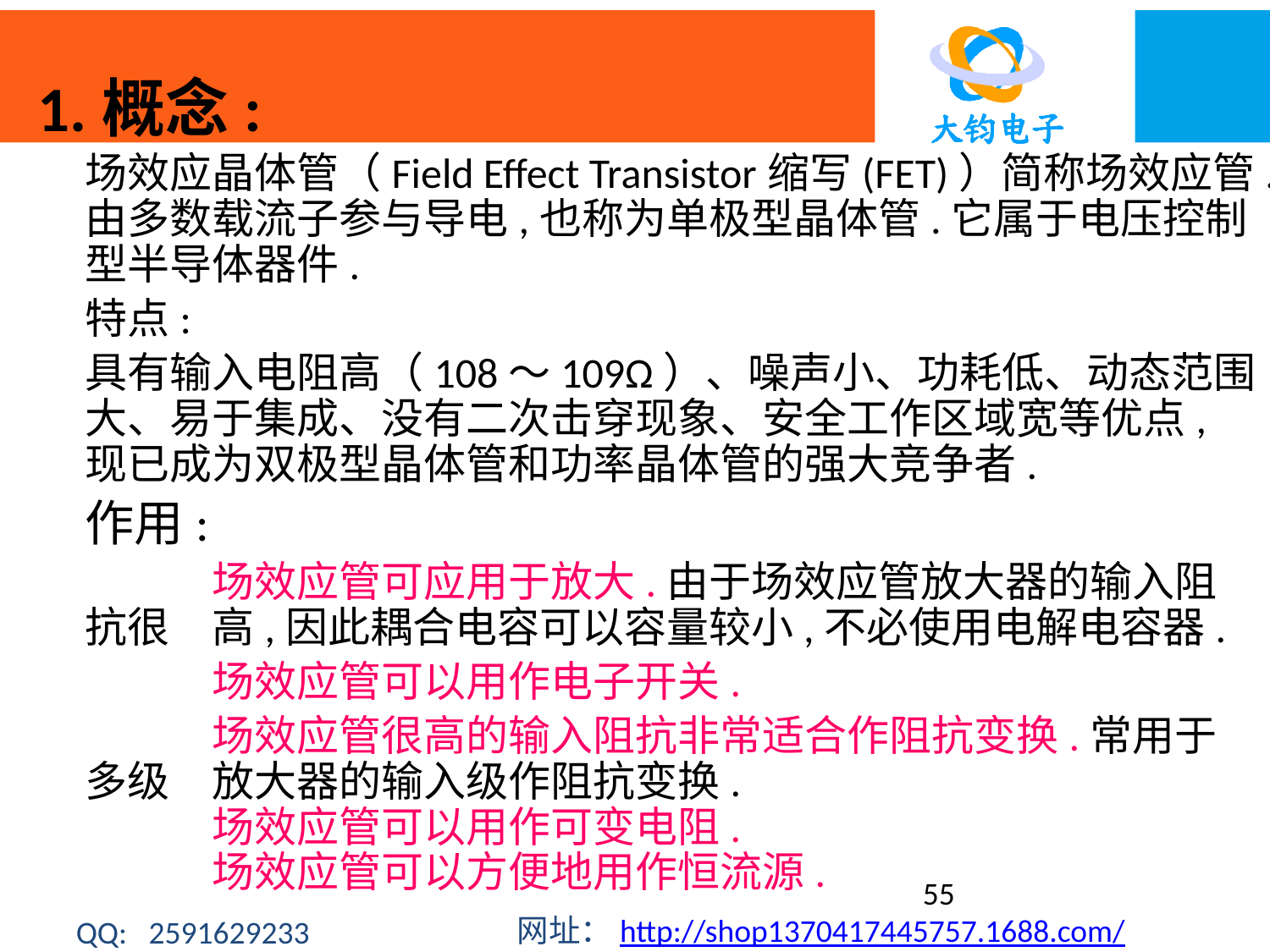

1.概念:
	场效应晶体管（Field Effect Transistor缩写(FET)）简称场效应管.由多数载流子参与导电,也称为单极型晶体管.它属于电压控制型半导体器件.
	特点:
	具有输入电阻高（108～109Ω）、噪声小、功耗低、动态范围大、易于集成、没有二次击穿现象、安全工作区域宽等优点,现已成为双极型晶体管和功率晶体管的强大竞争者.
	作用:
		场效应管可应用于放大.由于场效应管放大器的输入阻抗很	高,因此耦合电容可以容量较小,不必使用电解电容器.
		场效应管可以用作电子开关.
		场效应管很高的输入阻抗非常适合作阻抗变换.常用于多级	放大器的输入级作阻抗变换.
	场效应管可以用作可变电阻.
	场效应管可以方便地用作恒流源.
55